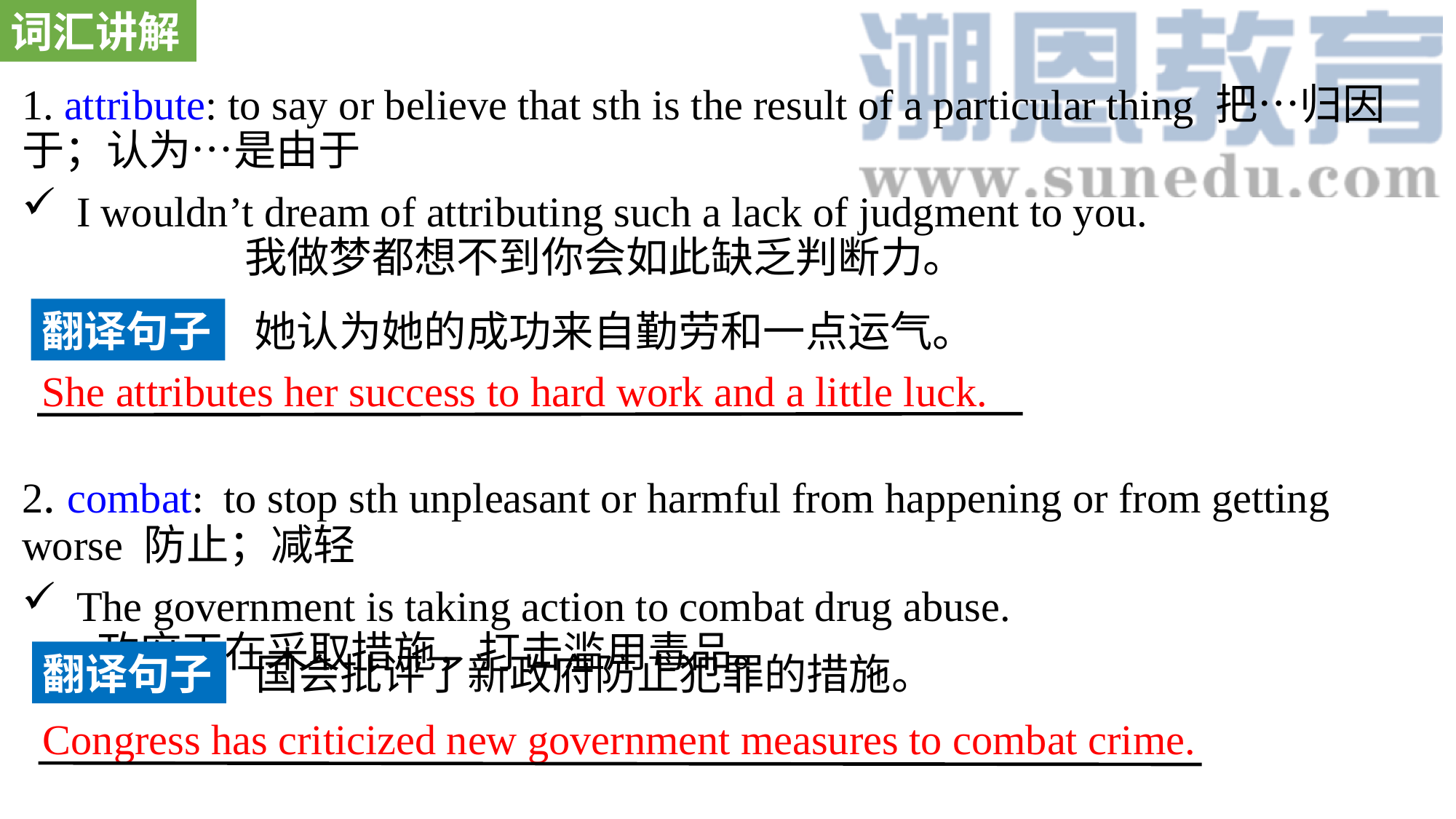

词汇讲解
1. attribute: to say or believe that sth is the result of a particular thing 把…归因于；认为…是由于
I wouldn’t dream of attributing such a lack of judgment to you.                                      我做梦都想不到你会如此缺乏判断力。

2. combat:  to stop sth unpleasant or harmful from happening or from getting worse 防止；减轻
The government is taking action to combat drug abuse.                                     政府正在采取措施，打击滥用毒品。
翻译句子
她认为她的成功来自勤劳和一点运气。
She attributes her success to hard work and a little luck.
翻译句子
国会批评了新政府防止犯罪的措施。
Congress has criticized new government measures to combat crime.